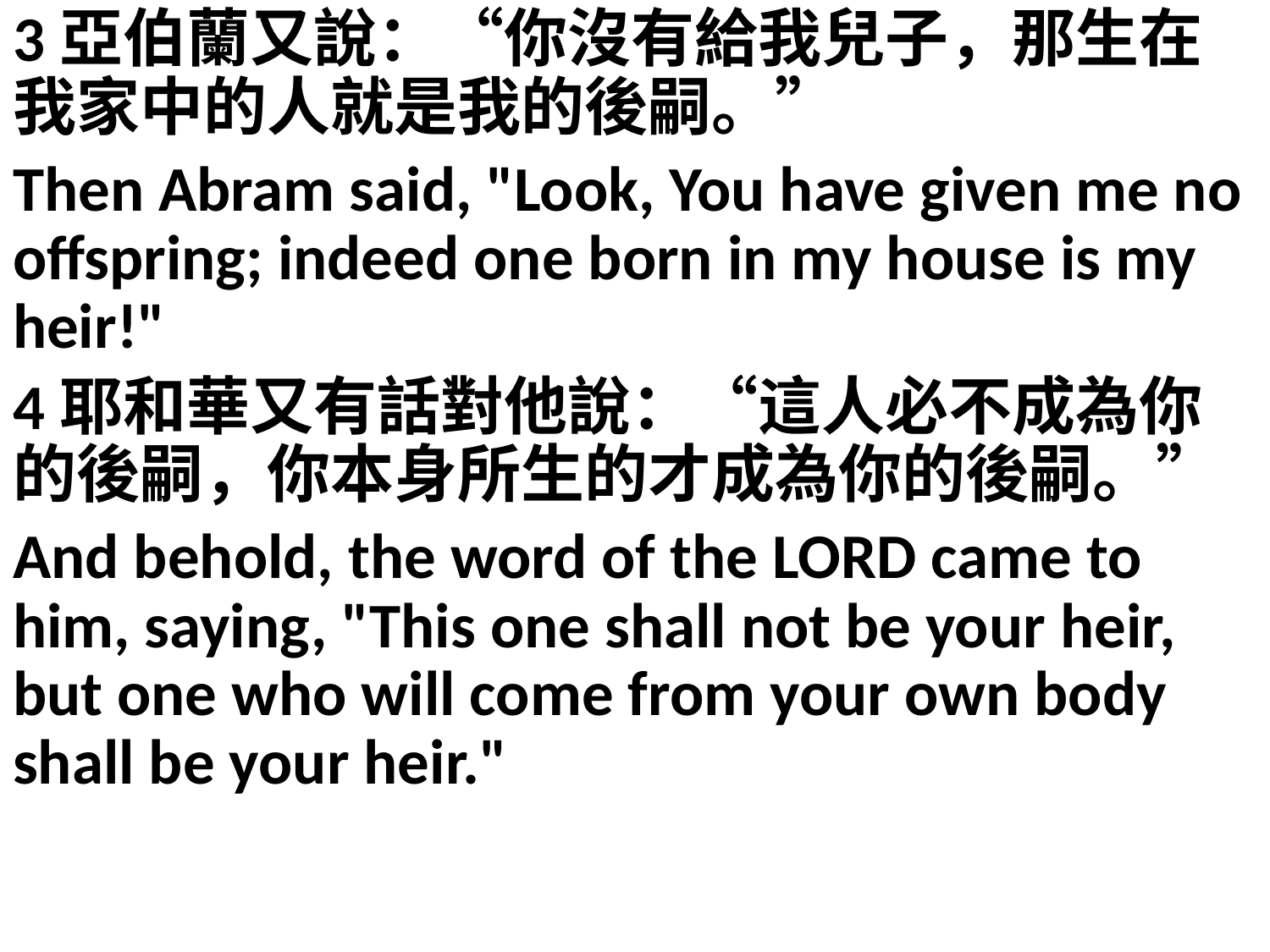

3亞伯蘭又說：“你沒有給我兒子，那生在我家中的人就是我的後嗣。”
Then Abram said, "Look, You have given me no offspring; indeed one born in my house is my heir!"
4耶和華又有話對他說：“這人必不成為你的後嗣，你本身所生的才成為你的後嗣。”
And behold, the word of the LORD came to him, saying, "This one shall not be your heir, but one who will come from your own body shall be your heir."